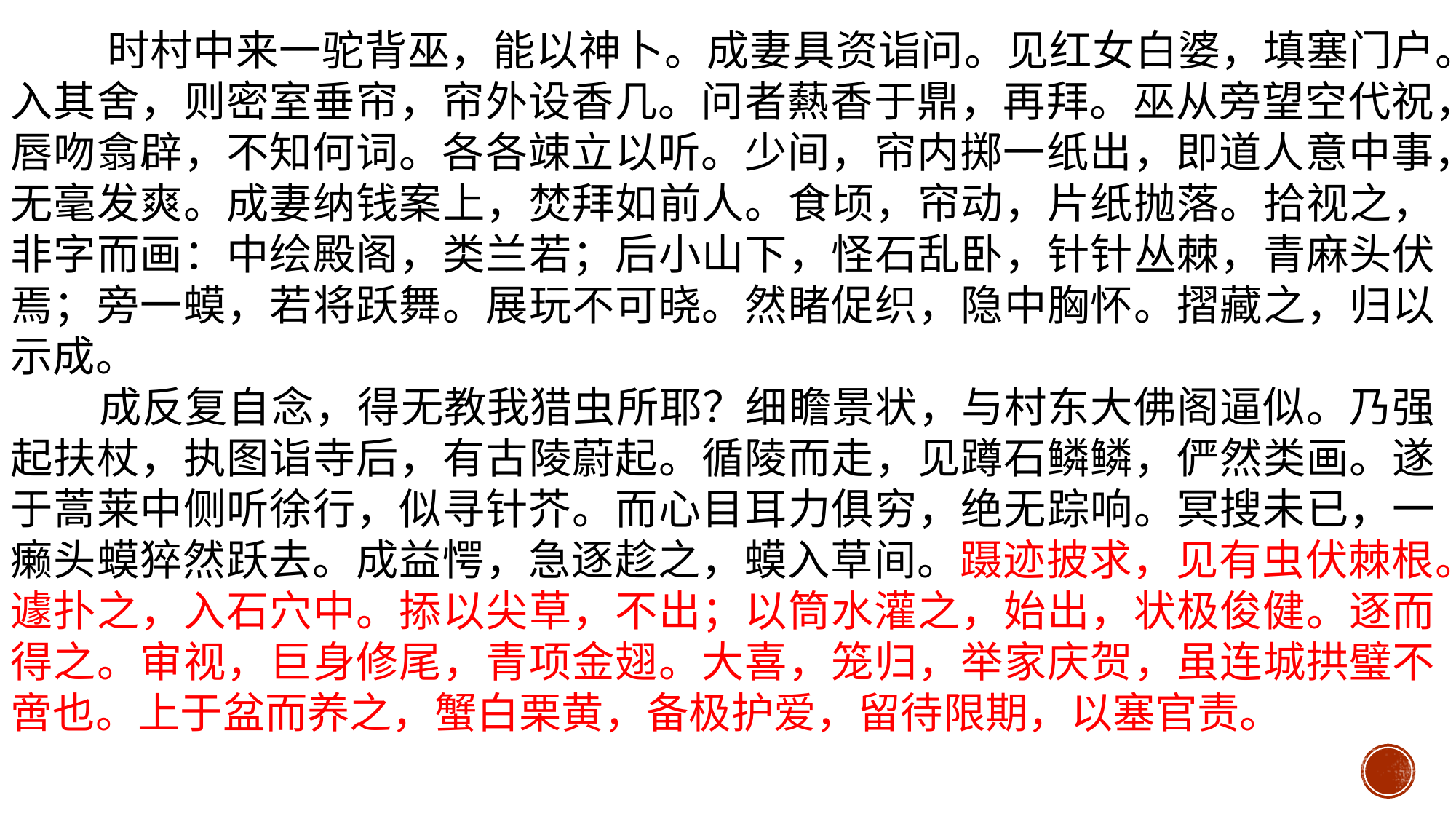

时村中来一驼背巫，能以神卜。成妻具资诣问。见红女白婆，填塞门户。入其舍，则密室垂帘，帘外设香几。问者爇香于鼎，再拜。巫从旁望空代祝，唇吻翕辟，不知何词。各各竦立以听。少间，帘内掷一纸出，即道人意中事，无毫发爽。成妻纳钱案上，焚拜如前人。食顷，帘动，片纸抛落。拾视之，非字而画：中绘殿阁，类兰若；后小山下，怪石乱卧，针针丛棘，青麻头伏焉；旁一蟆，若将跃舞。展玩不可晓。然睹促织，隐中胸怀。摺藏之，归以示成。
    成反复自念，得无教我猎虫所耶？细瞻景状，与村东大佛阁逼似。乃强起扶杖，执图诣寺后，有古陵蔚起。循陵而走，见蹲石鳞鳞，俨然类画。遂于蒿莱中侧听徐行，似寻针芥。而心目耳力俱穷，绝无踪响。冥搜未已，一癞头蟆猝然跃去。成益愕，急逐趁之，蟆入草间。蹑迹披求，见有虫伏棘根。遽扑之，入石穴中。掭以尖草，不出；以筒水灌之，始出，状极俊健。逐而得之。审视，巨身修尾，青项金翅。大喜，笼归，举家庆贺，虽连城拱璧不啻也。上于盆而养之，蟹白栗黄，备极护爱，留待限期，以塞官责。